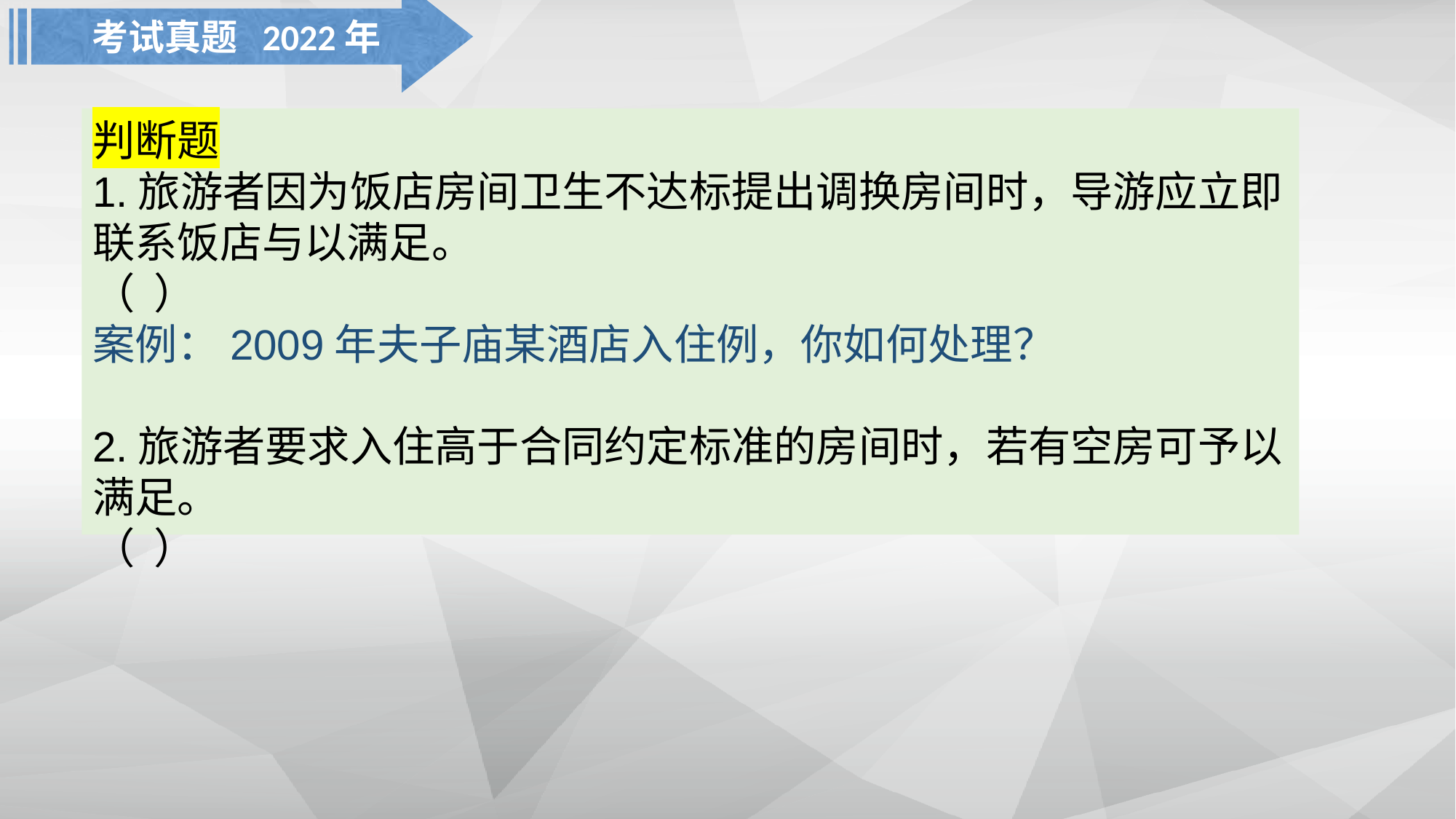

考试真题  2022年
判断题
1.旅游者因为饭店房间卫生不达标提出调换房间时，导游应立即联系饭店与以满足。
（  ）
案例：2009年夫子庙某酒店入住例，你如何处理？

2.旅游者要求入住高于合同约定标准的房间时，若有空房可予以满足。
（  ）